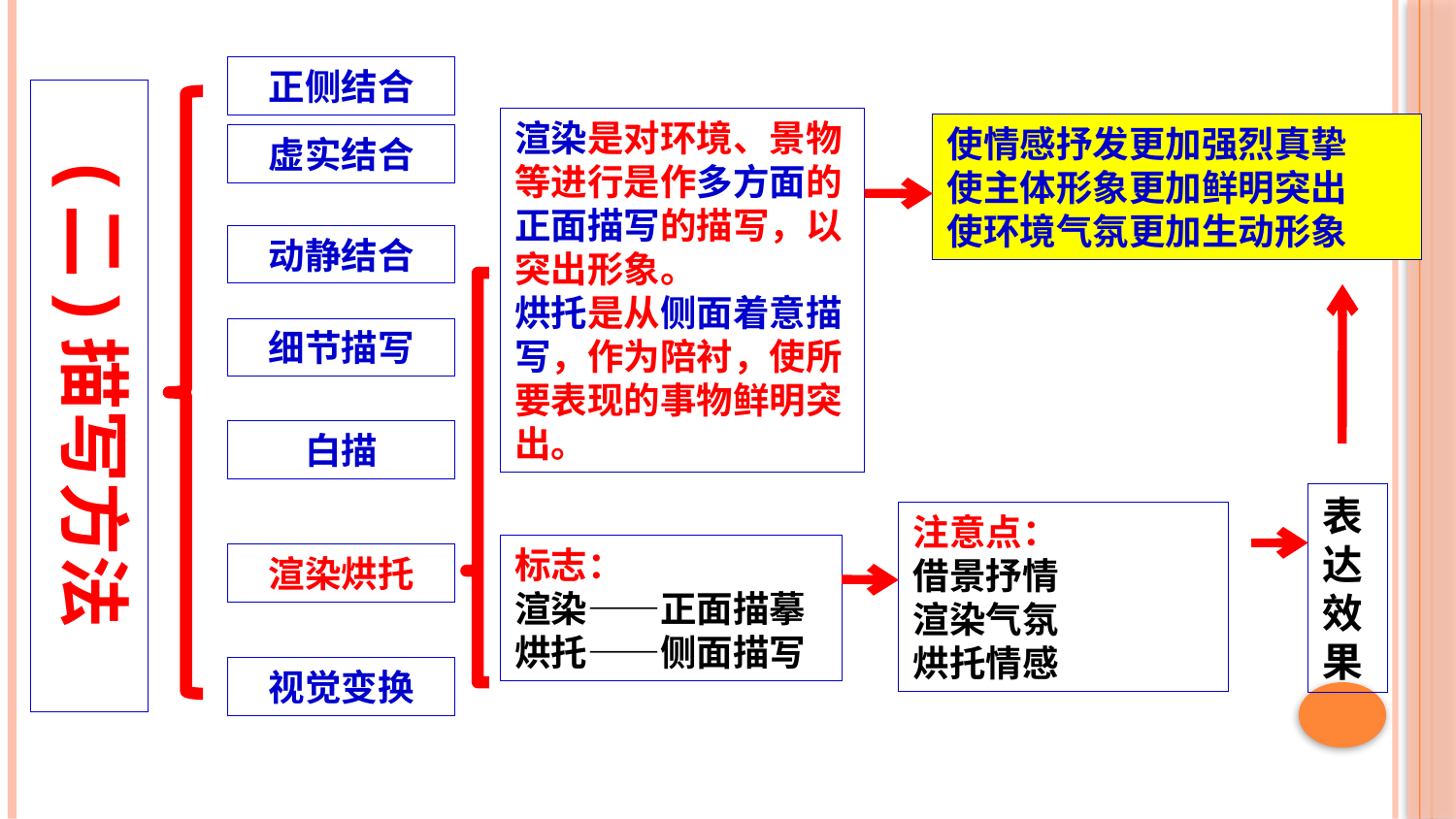

正侧结合
(二)描写方法

渲染是对环境、景物等进行是作多方面的正面描写的描写，以突出形象。
烘托是从侧面着意描写，作为陪衬，使所要表现的事物鲜明突出。
使情感抒发更加强烈真挚
使主体形象更加鲜明突出
使环境气氛更加生动形象
虚实结合
动静结合

细节描写
白描
表达效果
注意点：
借景抒情
渲染气氛
烘托情感
标志：
渲染——正面描摹烘托——侧面描写
渲染烘托
视觉变换